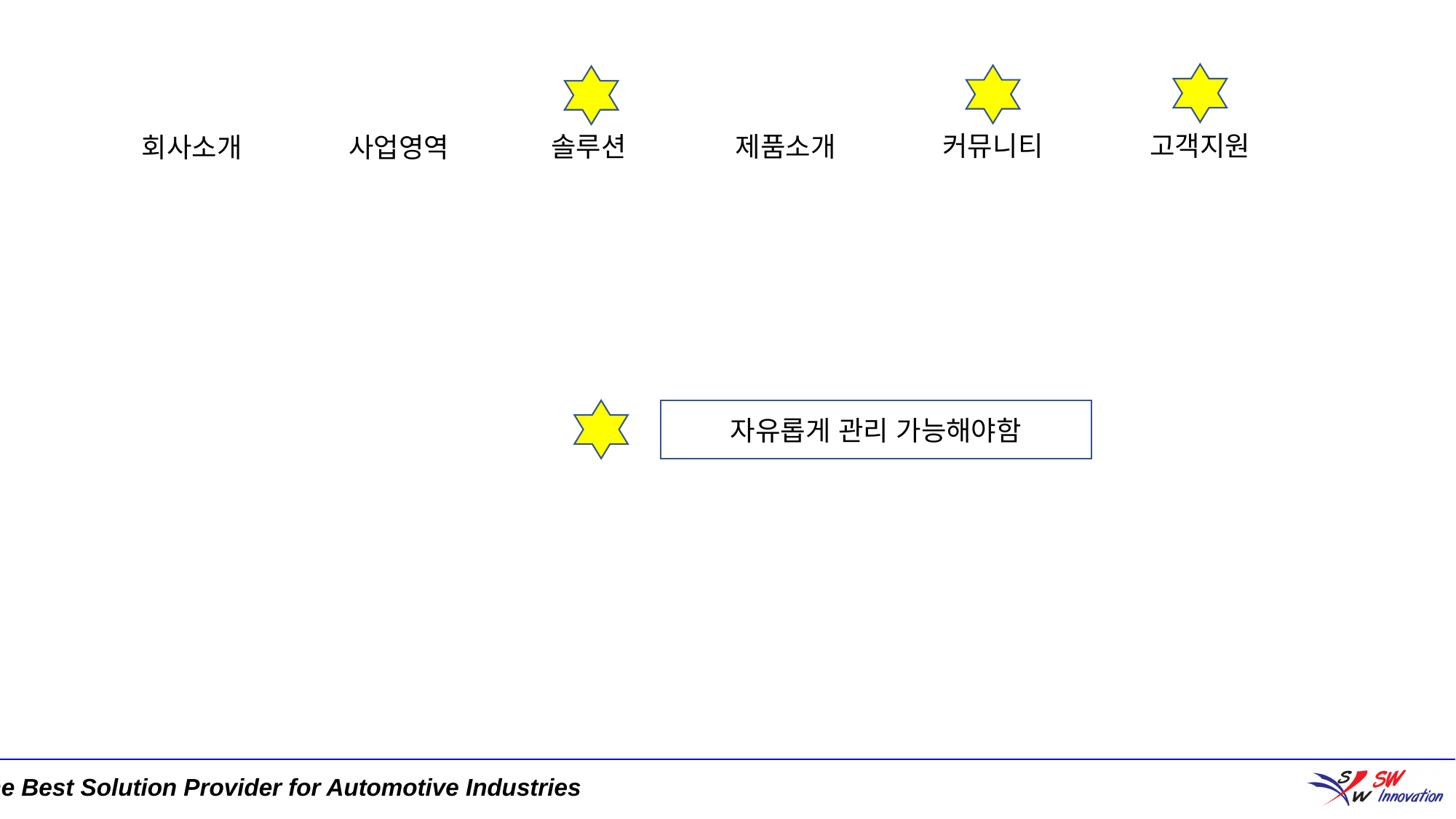

커뮤니티
고객지원
솔루션
제품소개
회사소개
사업영역

자유롭게 관리 가능해야함